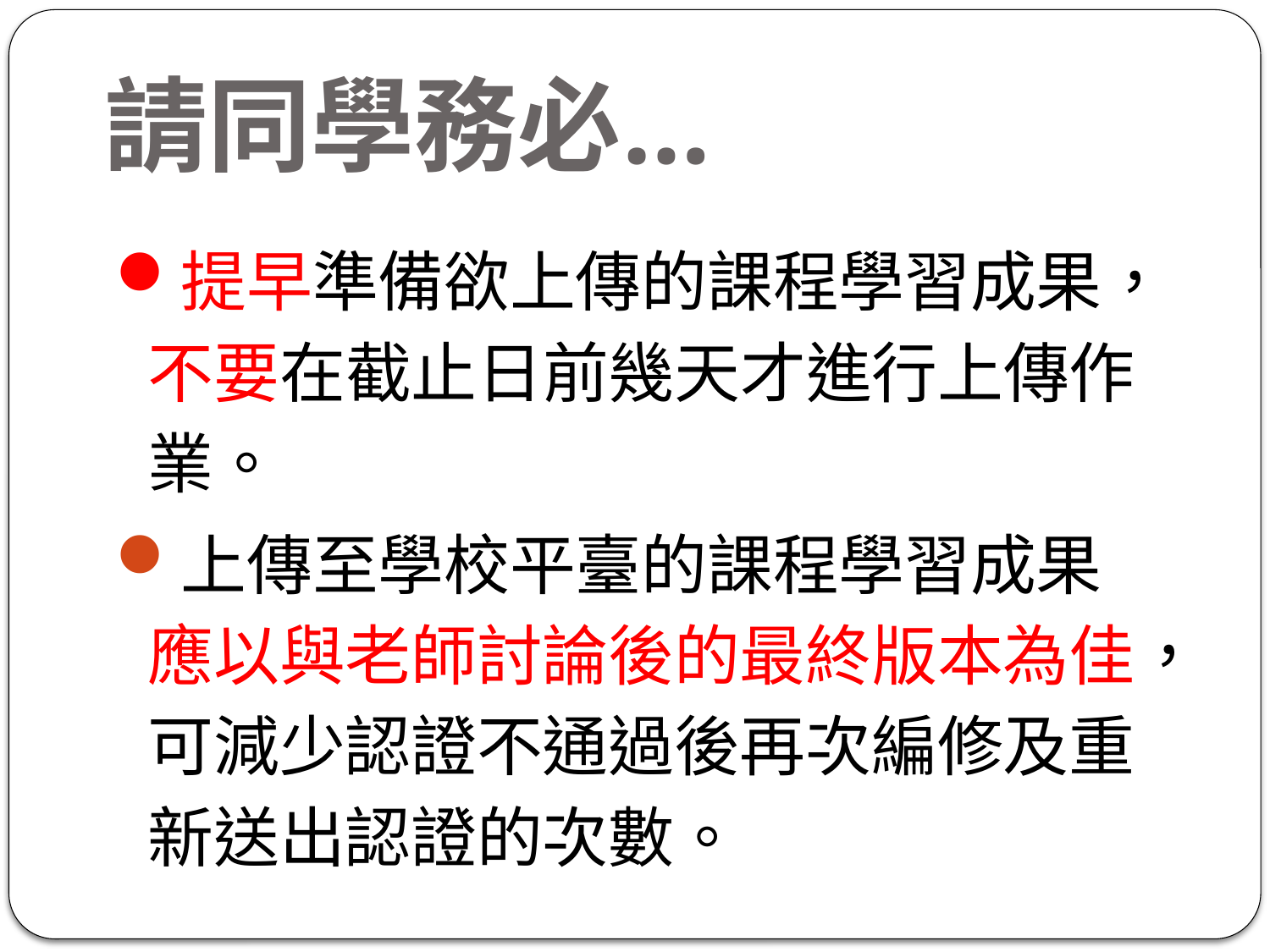

# 請同學務必…
提早準備欲上傳的課程學習成果，不要在截止日前幾天才進行上傳作業。
上傳至學校平臺的課程學習成果應以與老師討論後的最終版本為佳，可減少認證不通過後再次編修及重新送出認證的次數。